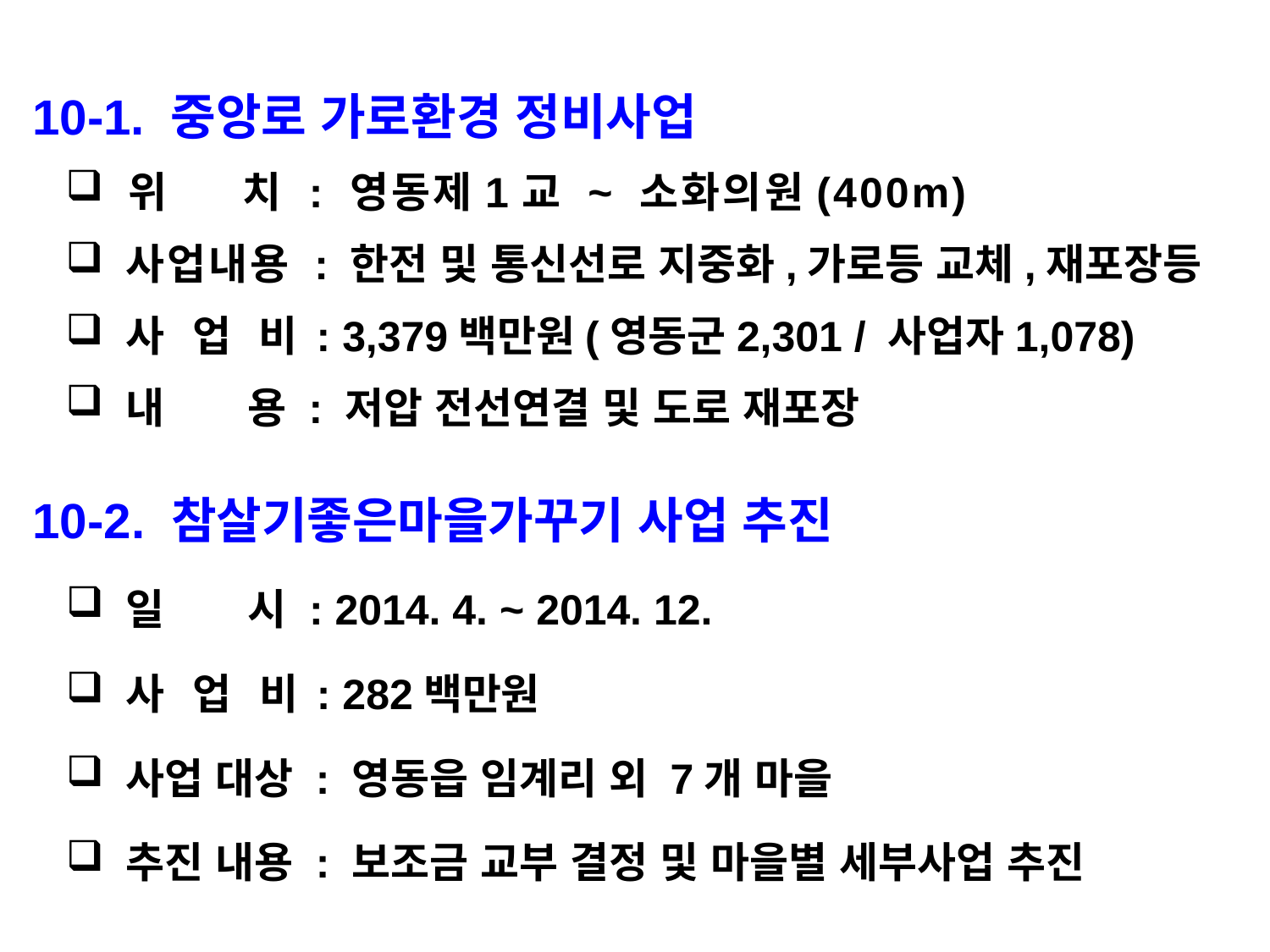

10-1. 중앙로 가로환경 정비사업
 위     치 : 영동제1교 ~ 소화의원(400m)
 사업내용 : 한전 및 통신선로 지중화,가로등 교체,재포장등
 사 업 비: 3,379백만원(영동군2,301 / 사업자1,078)
 내       용 : 저압 전선연결 및 도로 재포장

10-2. 참살기좋은마을가꾸기 사업 추진
 일       시 : 2014. 4. ~ 2014. 12.
 사 업 비: 282백만원
 사업 대상 : 영동읍 임계리 외 7개 마을
 추진 내용 : 보조금 교부 결정 및 마을별 세부사업 추진